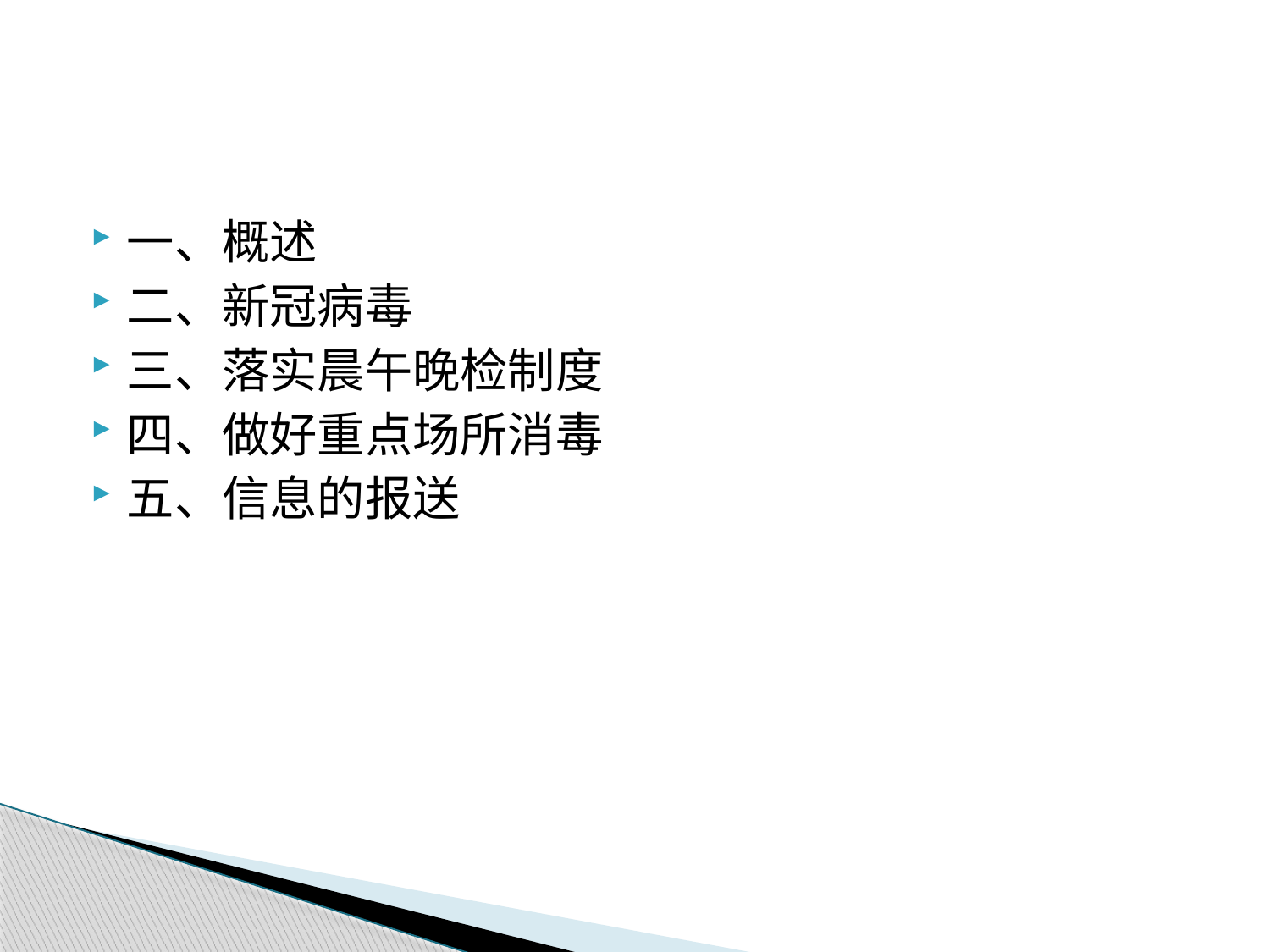

#
一、概述
二、新冠病毒
三、落实晨午晚检制度
四、做好重点场所消毒
五、信息的报送